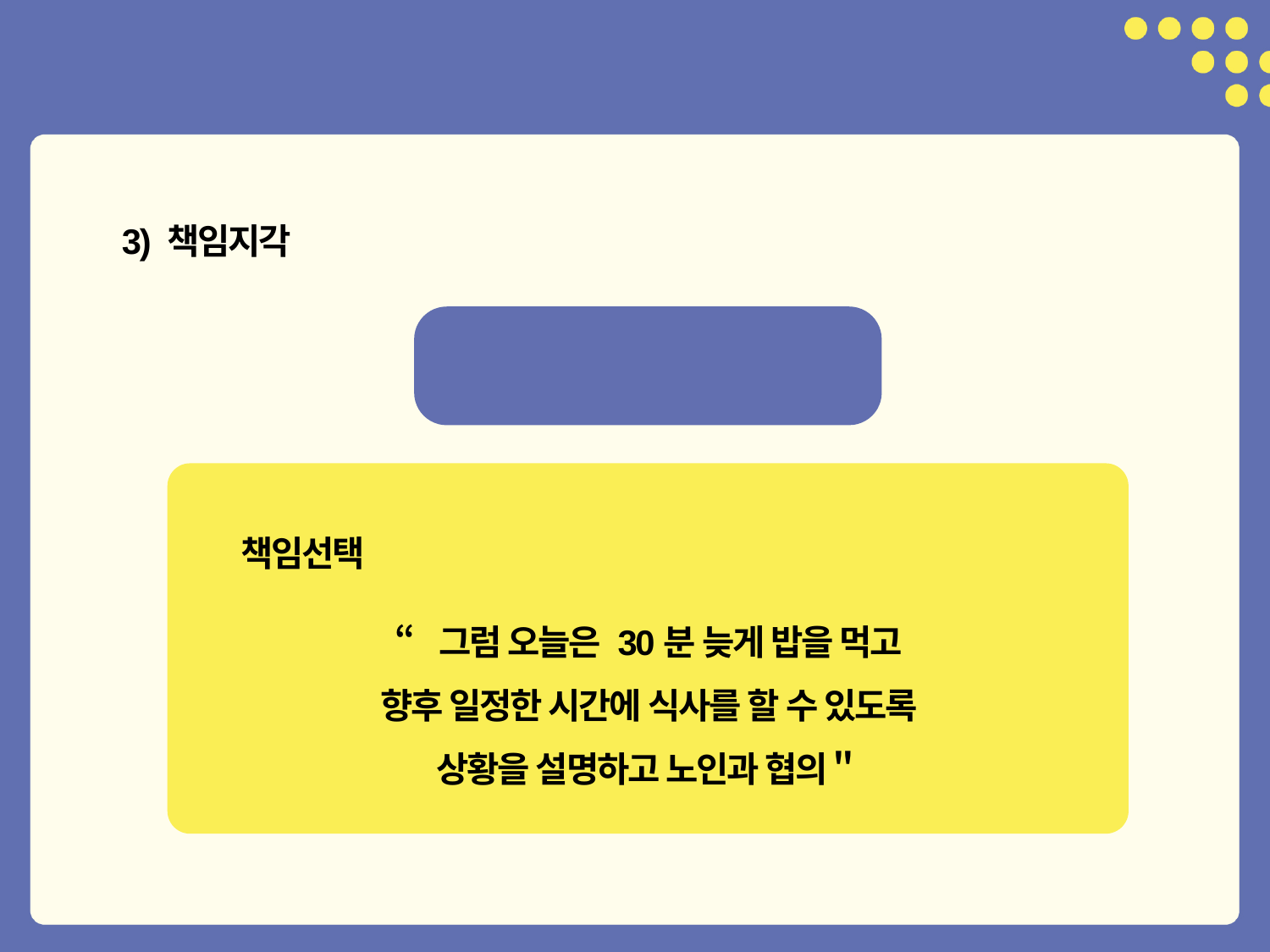

3) 책임지각
해결의 책임선택
책임선택
“그럼 오늘은 30분 늦게 밥을 먹고
향후 일정한 시간에 식사를 할 수 있도록
상황을 설명하고 노인과 협의＂
14